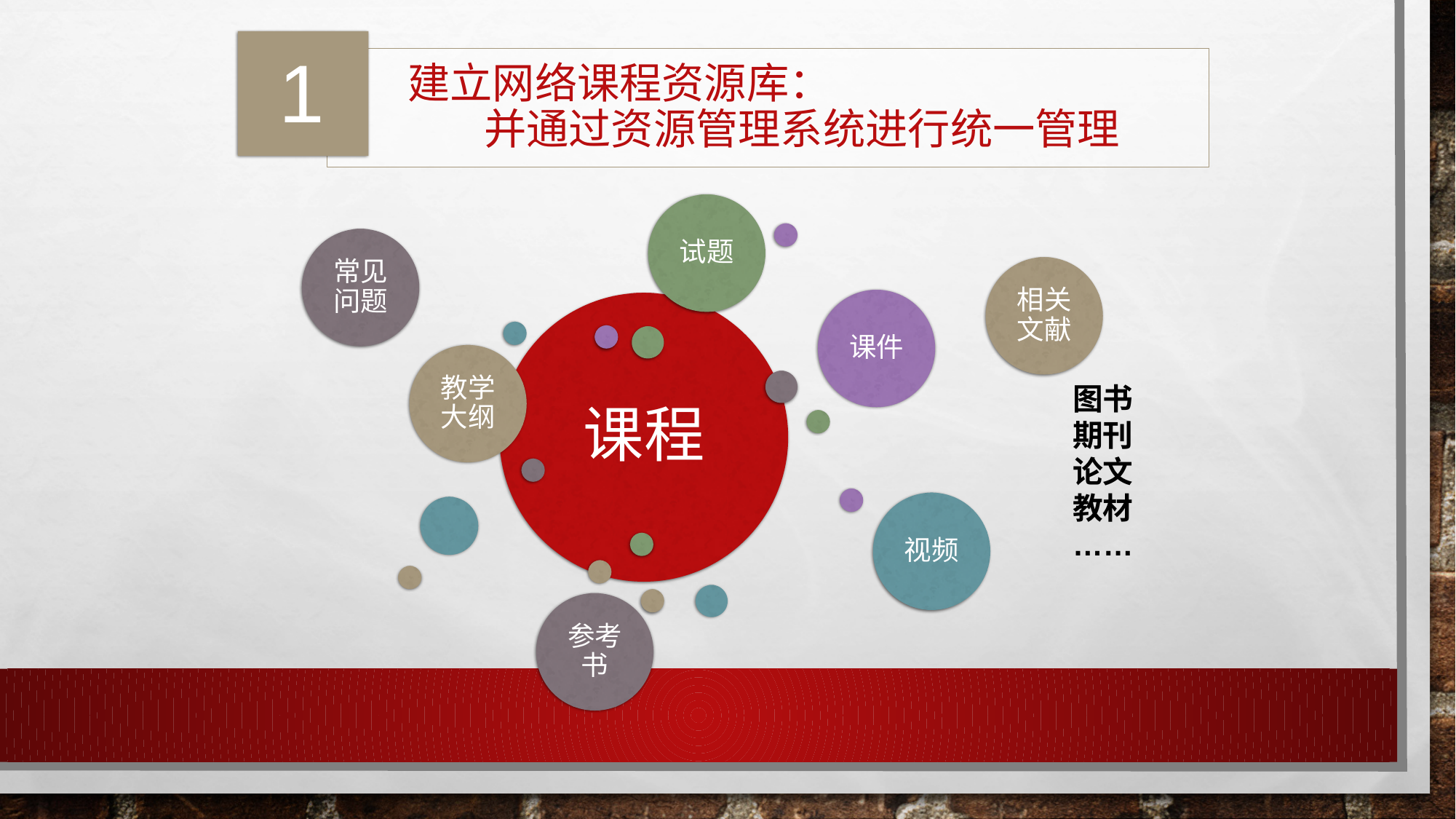

建立网络课程资源库：
       并通过资源管理系统进行统一管理
1
课程
教学大纲
课件
视频
参考书
试题

常见问题

相关文献
图书
期刊
论文
教材
……